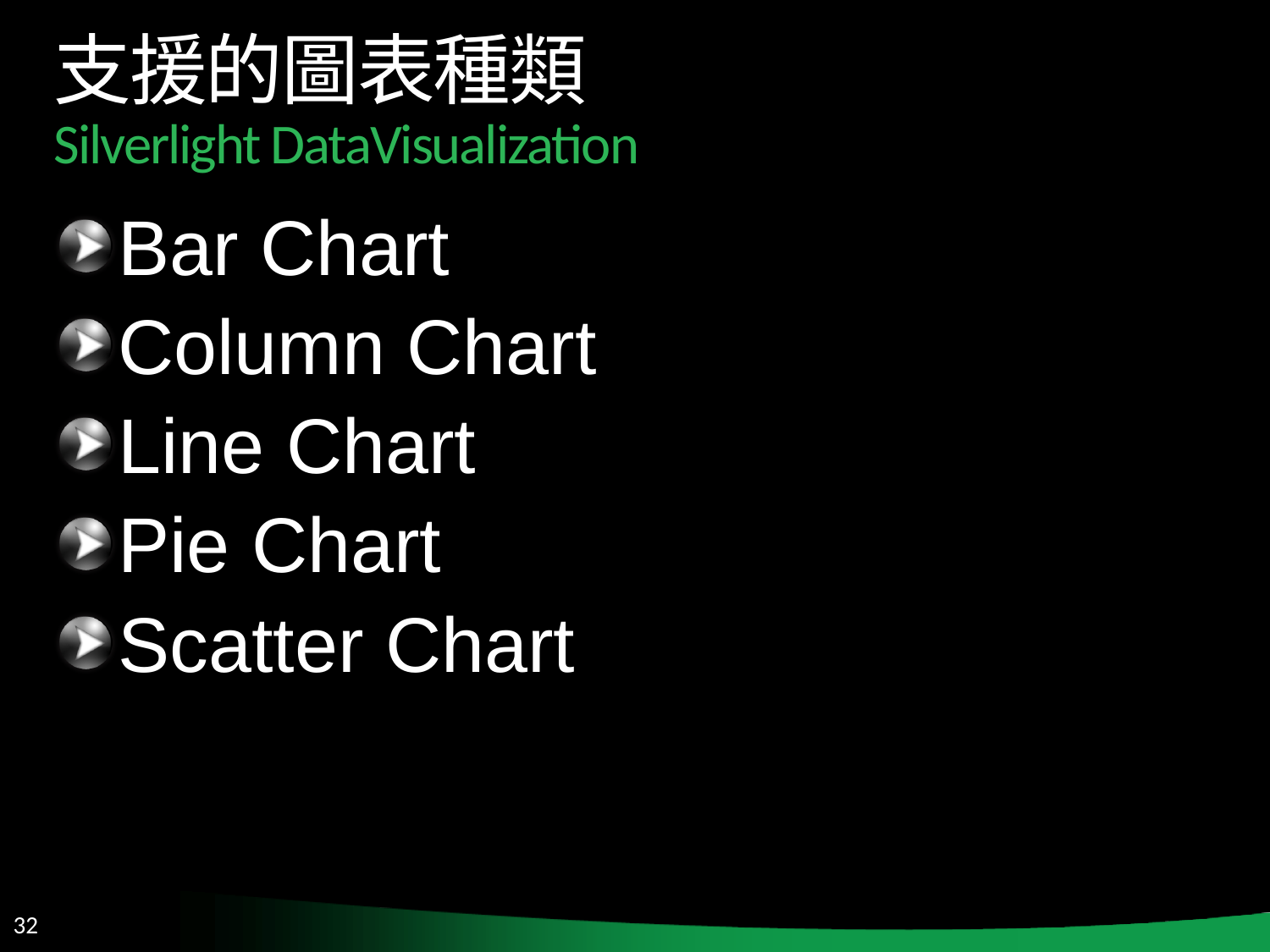

# 支援的圖表種類 Silverlight DataVisualization
Bar Chart
Column Chart
Line Chart
Pie Chart
Scatter Chart